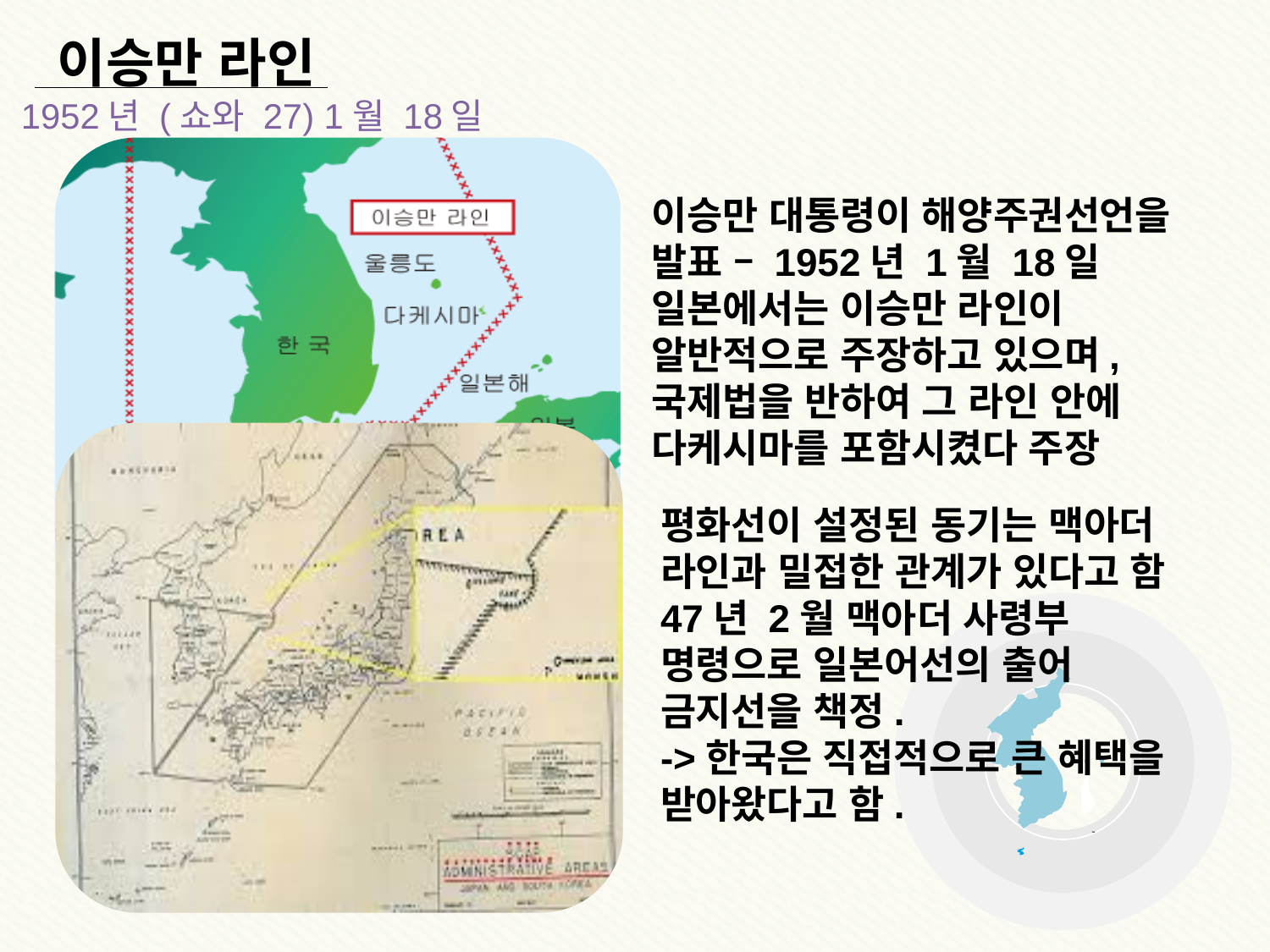

이승만 라인
1952년 (쇼와 27) 1월 18일

이승만 대통령이 해양주권선언을 발표 – 1952년 1월 18일
일본에서는 이승만 라인이 알반적으로 주장하고 있으며, 국제법을 반하여 그 라인 안에 다케시마를 포함시켰다 주장

평화선이 설정된 동기는 맥아더 라인과 밀접한 관계가 있다고 함
47년 2월 맥아더 사령부 명령으로 일본어선의 출어 금지선을 책정.
->한국은 직접적으로 큰 혜택을 받아왔다고 함.